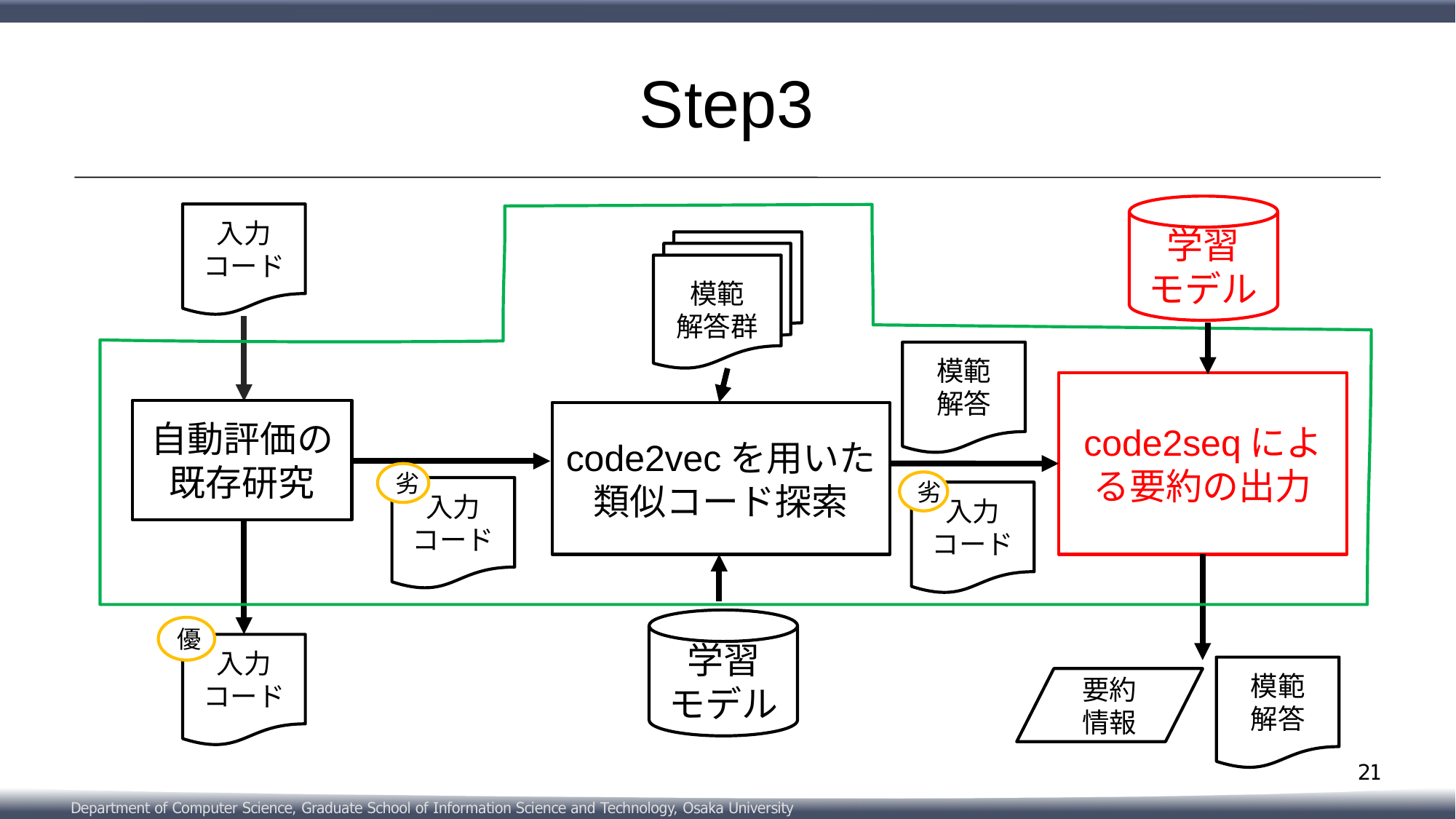

# Step3

学習
モデル
入力コード

模範
解答群
模範
解答
code2seqによる要約の出力
自動評価の
既存研究
code2vecを用いた
類似コード探索
劣
劣
入力コード
入力コード
学習
モデル
優
入力コード
模範
解答
要約
情報
21